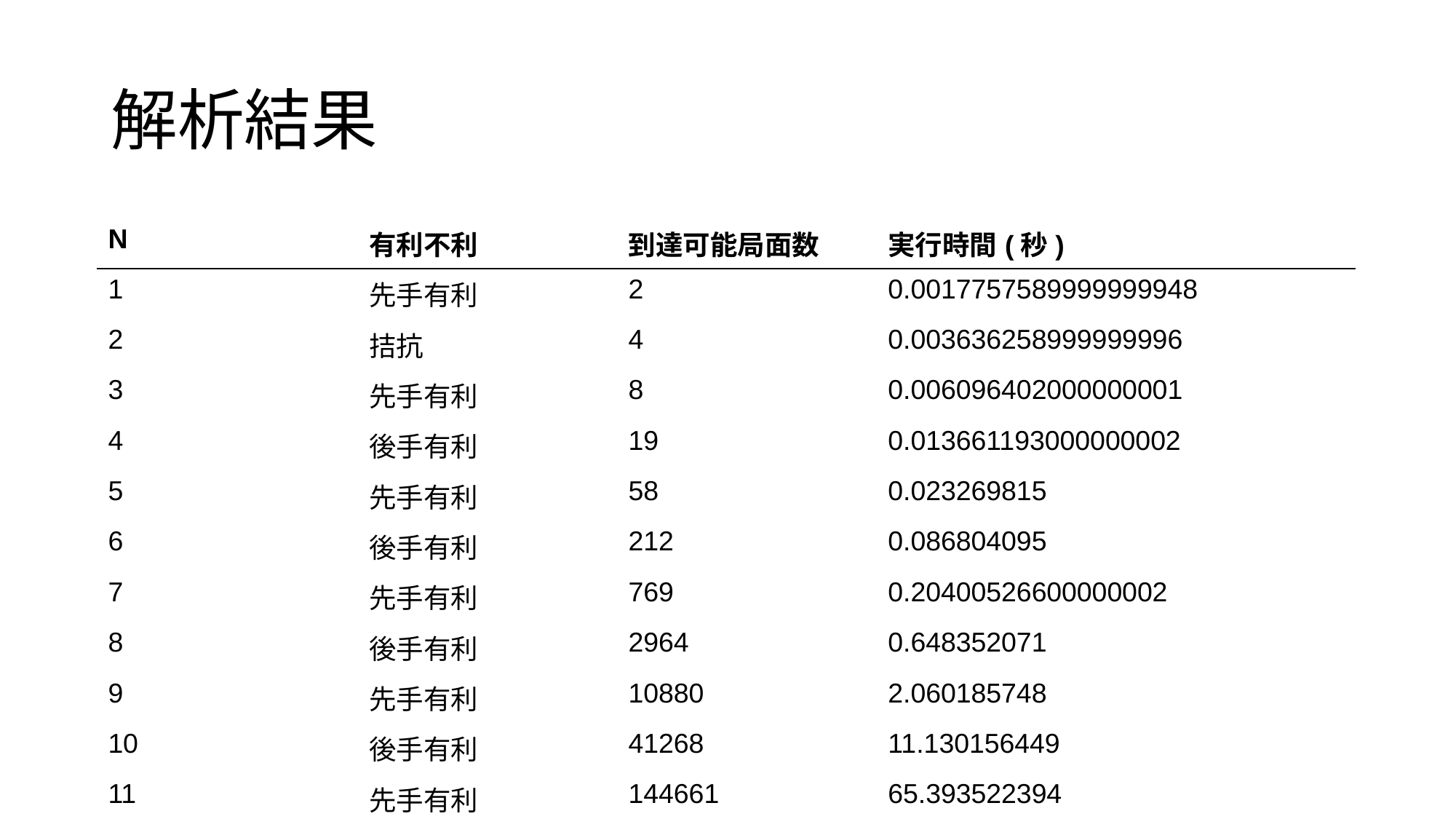

# 解析結果
| N | 有利不利 | 到達可能局面数 | 実行時間(秒) |
| --- | --- | --- | --- |
| 1 | 先手有利 | 2 | 0.0017757589999999948 |
| 2 | 拮抗 | 4 | 0.003636258999999996 |
| 3 | 先手有利 | 8 | 0.006096402000000001 |
| 4 | 後手有利 | 19 | 0.013661193000000002 |
| 5 | 先手有利 | 58 | 0.023269815 |
| 6 | 後手有利 | 212 | 0.086804095 |
| 7 | 先手有利 | 769 | 0.20400526600000002 |
| 8 | 後手有利 | 2964 | 0.648352071 |
| 9 | 先手有利 | 10880 | 2.060185748 |
| 10 | 後手有利 | 41268 | 11.130156449 |
| 11 | 先手有利 | 144661 | 65.393522394 |
| 12 | 後手有利 | 499916 | 440.91187852 |